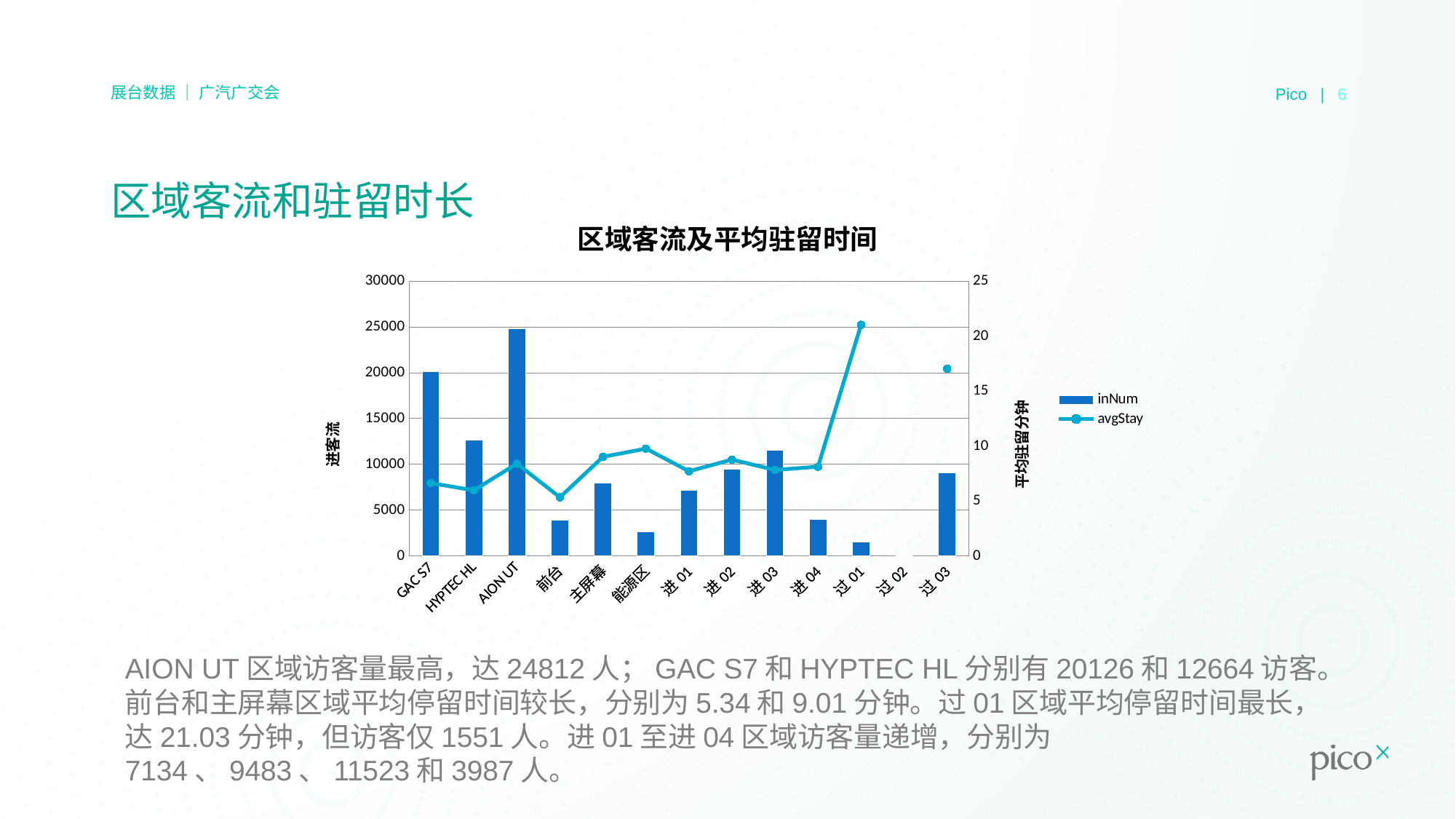

Pico   |
6
展台数据 ｜ 广汽广交会
# 区域客流和驻留时长

### Chart: 区域客流及平均驻留时间

| Category |  |  |
|---|---|---|
| GAC S7 | 20126.0 | 6.6313846599999975 |
| HYPTEC HL | 12664.0 | 5.96694232 |
| AION UT | 24812.0 | 8.396515240000005 |
| 前台 | 3888.0 | 5.33627575 |
| 主屏幕 | 7992.0 | 9.014483250000003 |
| 能源区 | 2635.0 | 9.76406414 |
| 进01 | 7134.0 | 7.70776218 |
| 进02 | 9483.0 | 8.76238356 |
| 进03 | 11523.0 | 7.81951979 |
| 进04 | 3987.0 | 8.123128549999999 |
| 过01 | 1551.0 | 21.03306154 |
| 过02 | 0.0 | None |
| 过03 | 9070.0 | 17.040783609999984 |
AION UT区域访客量最高，达24812人；GAC S7和HYPTEC HL分别有20126和12664访客。前台和主屏幕区域平均停留时间较长，分别为5.34和9.01分钟。过01区域平均停留时间最长，达21.03分钟，但访客仅1551人。进01至进04区域访客量递增，分别为7134、9483、11523和3987人。